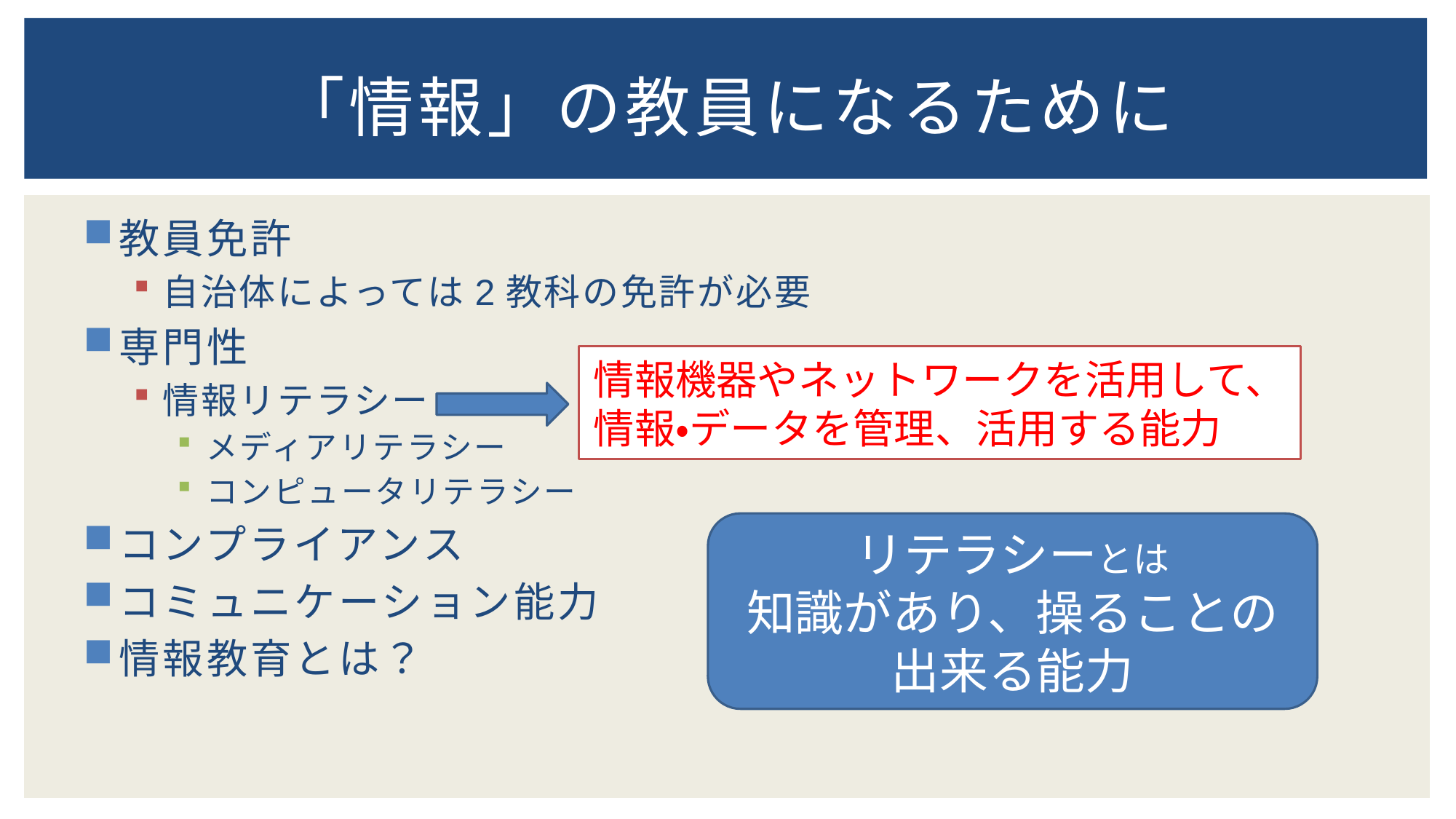

# 「情報」の教員になるために
教員免許
自治体によっては2教科の免許が必要
専門性
情報リテラシー
メディアリテラシー
コンピュータリテラシー
コンプライアンス
コミュニケーション能力
情報教育とは？

情報機器やネットワークを活用して、
情報・データを管理、活用する能力

リテラシーとは
知識があり、操ることの出来る能力